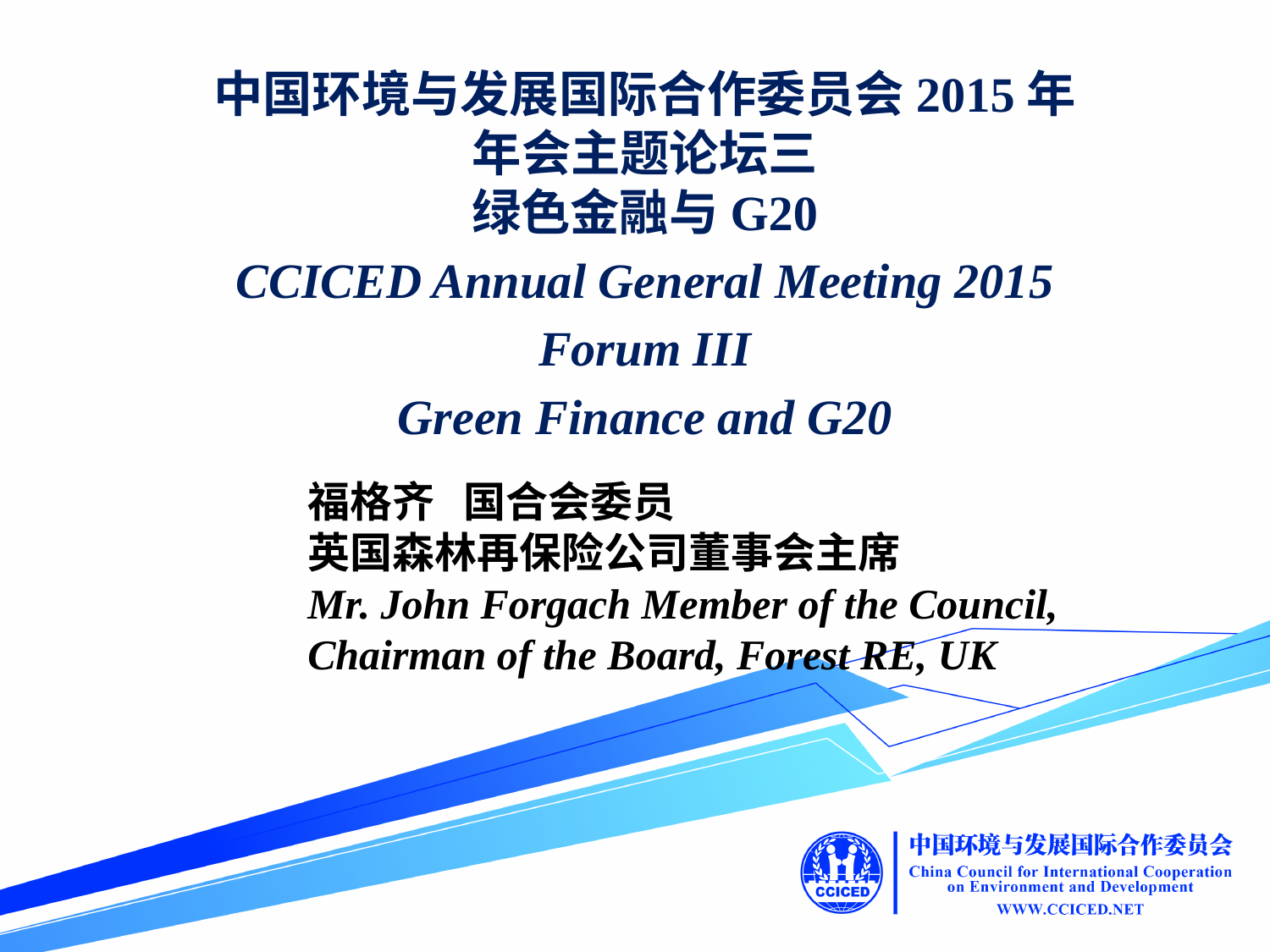

中国环境与发展国际合作委员会2015年
年会主题论坛三
绿色金融与G20
CCICED Annual General Meeting 2015
Forum III
Green Finance and G20
福格齐   国合会委员
英国森林再保险公司董事会主席
Mr. John Forgach Member of the Council, Chairman of the Board, Forest RE, UK